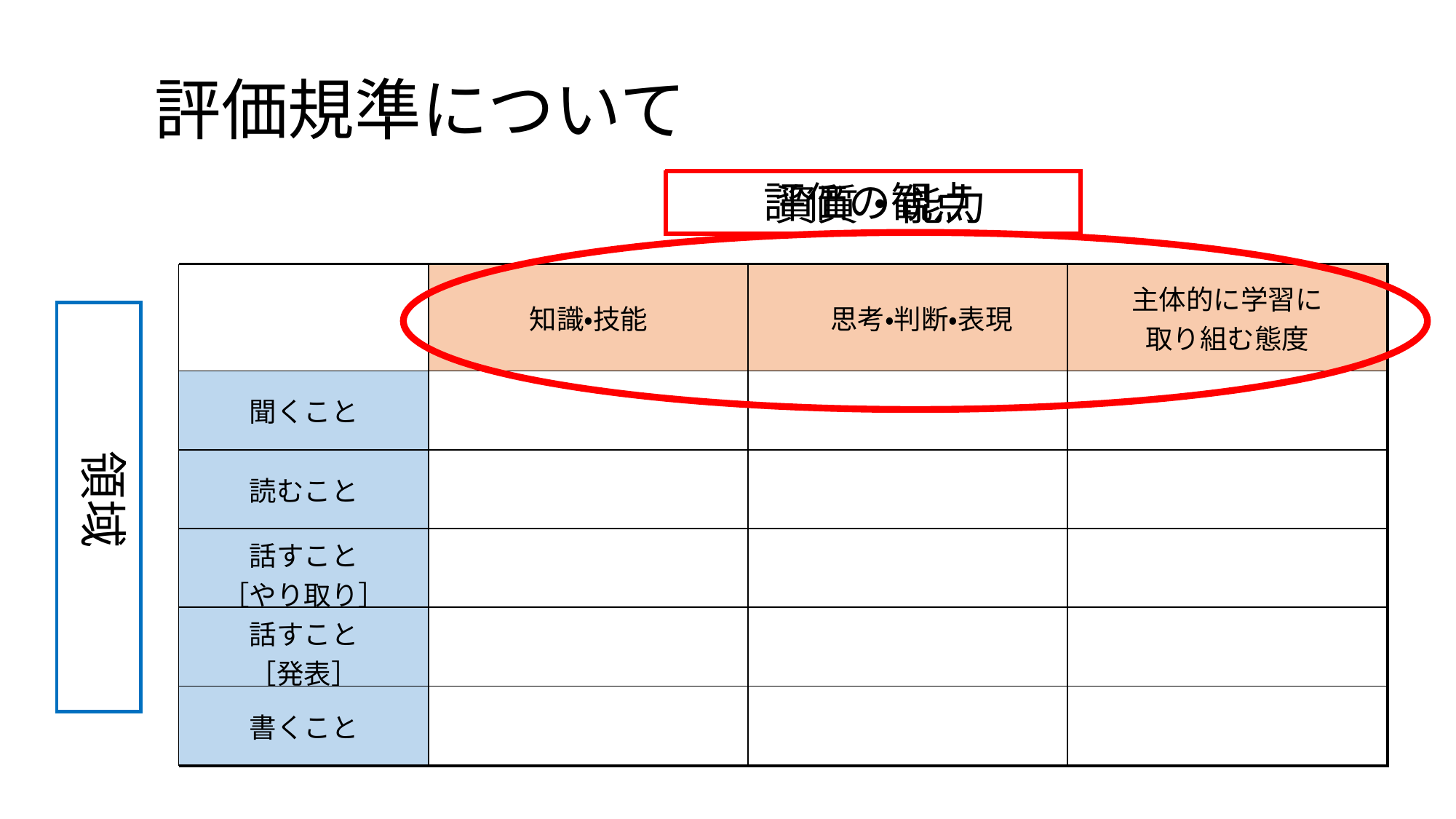

# 評価規準について
評価の観点

資質・能力

|  | 知識 及び 技能 | 思考力， 判断力， 　　　表現力等 | 学びに向かう力， 人間性等 |
| --- | --- | --- | --- |
| 聞くこと |  |  |  |
| 読むこと |  |  |  |
| 話すこと ［やり取り］ |  |  |  |
| 話すこと ［発表］ |  |  |  |
| 書くこと |  |  |  |
|  | 知識・技能 | 思考・判断・表現 | 主体的に学習に 取り組む態度 |
| --- | --- | --- | --- |
| 聞くこと |  |  |  |
| 読むこと |  |  |  |
| 話すこと ［やり取り］ |  |  |  |
| 話すこと ［発表］ |  |  |  |
| 書くこと |  |  |  |

領域